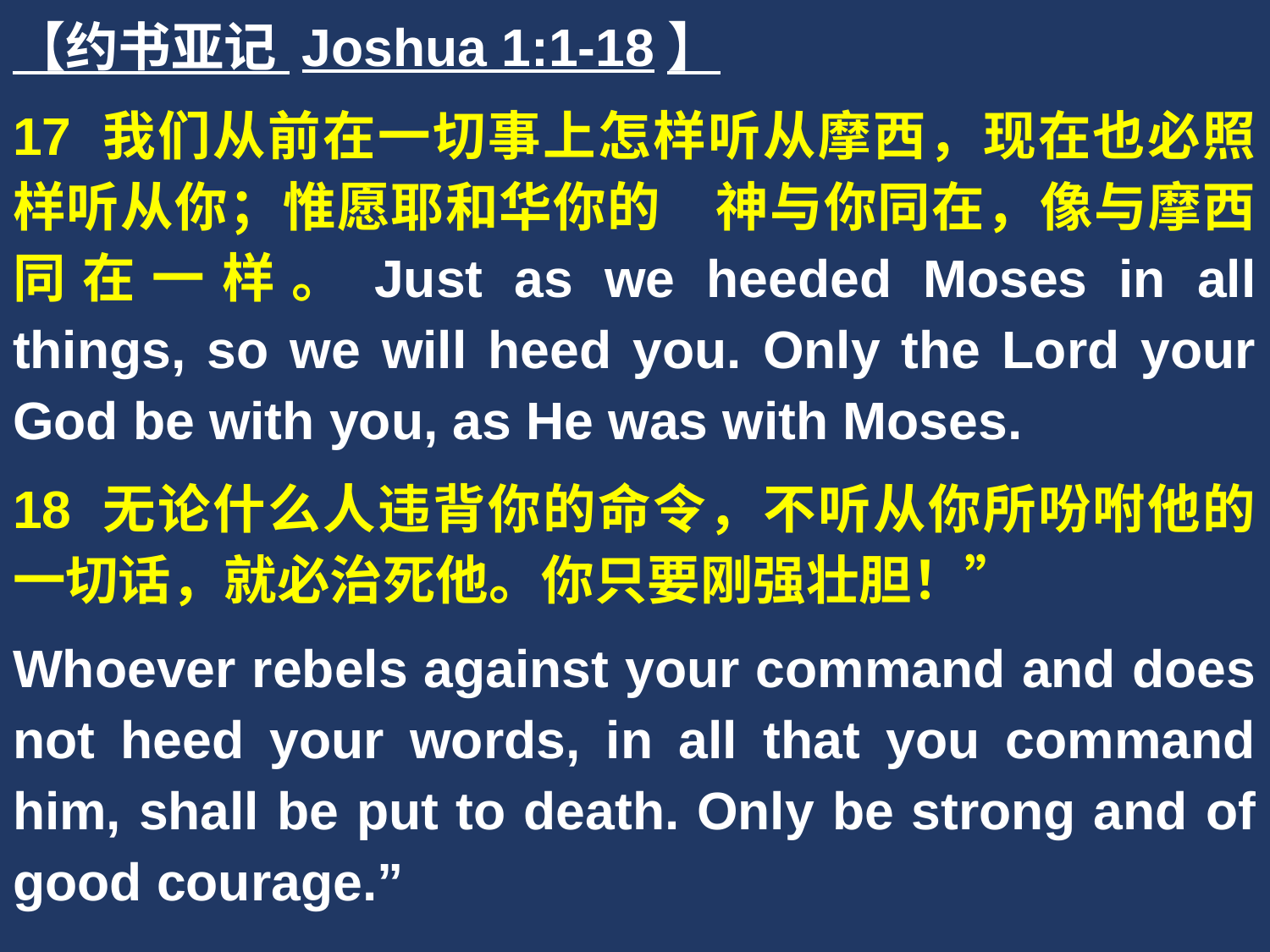

【约书亚记 Joshua 1:1-18】
17 我们从前在一切事上怎样听从摩西，现在也必照样听从你；惟愿耶和华你的　神与你同在，像与摩西同在一样。Just as we heeded Moses in all things, so we will heed you. Only the Lord your God be with you, as He was with Moses.
18 无论什么人违背你的命令，不听从你所吩咐他的一切话，就必治死他。你只要刚强壮胆！”
Whoever rebels against your command and does not heed your words, in all that you command him, shall be put to death. Only be strong and of good courage.”